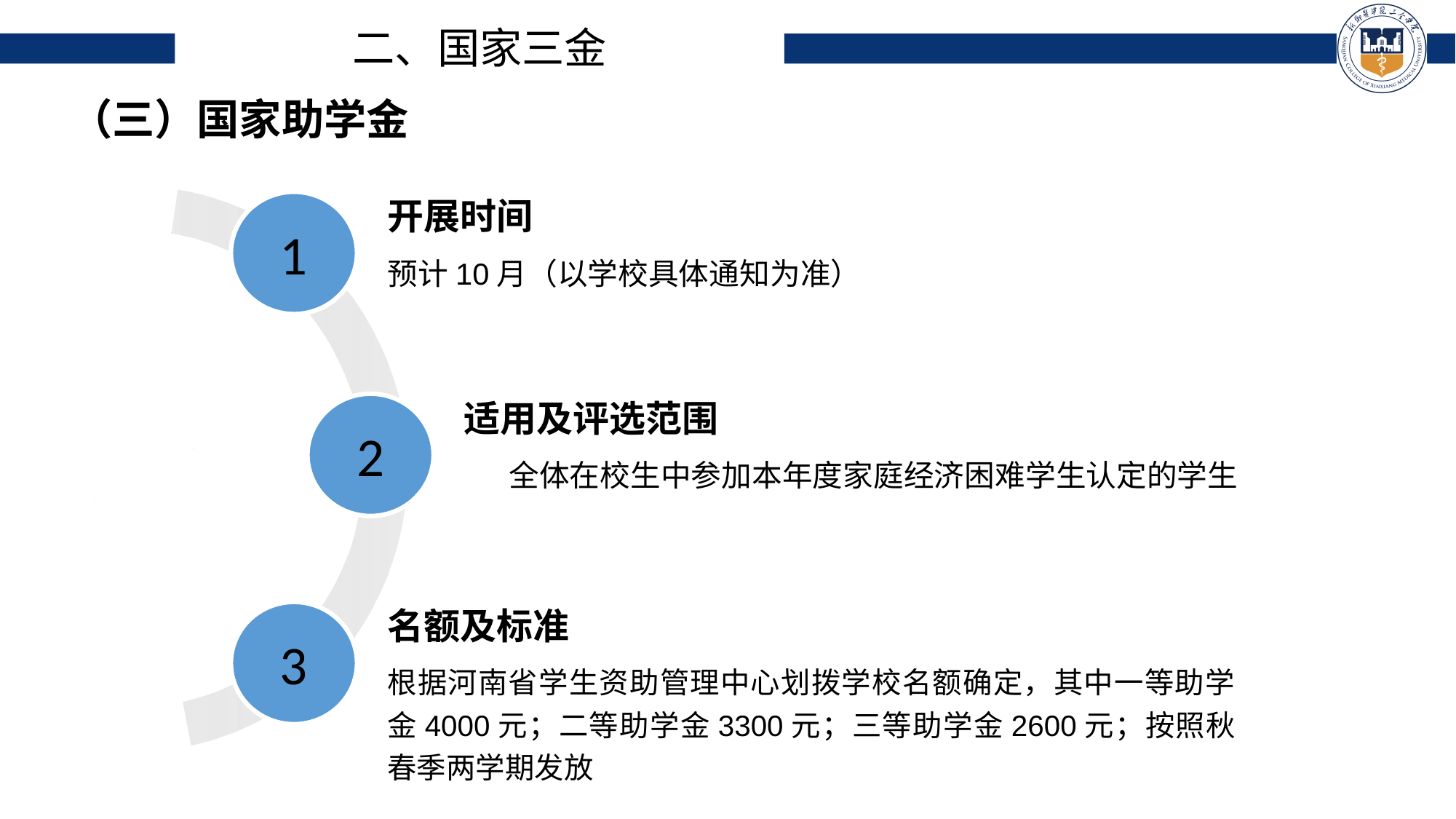

二、国家三金
（三）国家助学金
开展时间
1
预计10月（以学校具体通知为准）
适用及评选范围
2
全体在校生中参加本年度家庭经济困难学生认定的学生
名额及标准
3
根据河南省学生资助管理中心划拨学校名额确定，其中一等助学金4000元；二等助学金3300元；三等助学金2600元；按照秋春季两学期发放